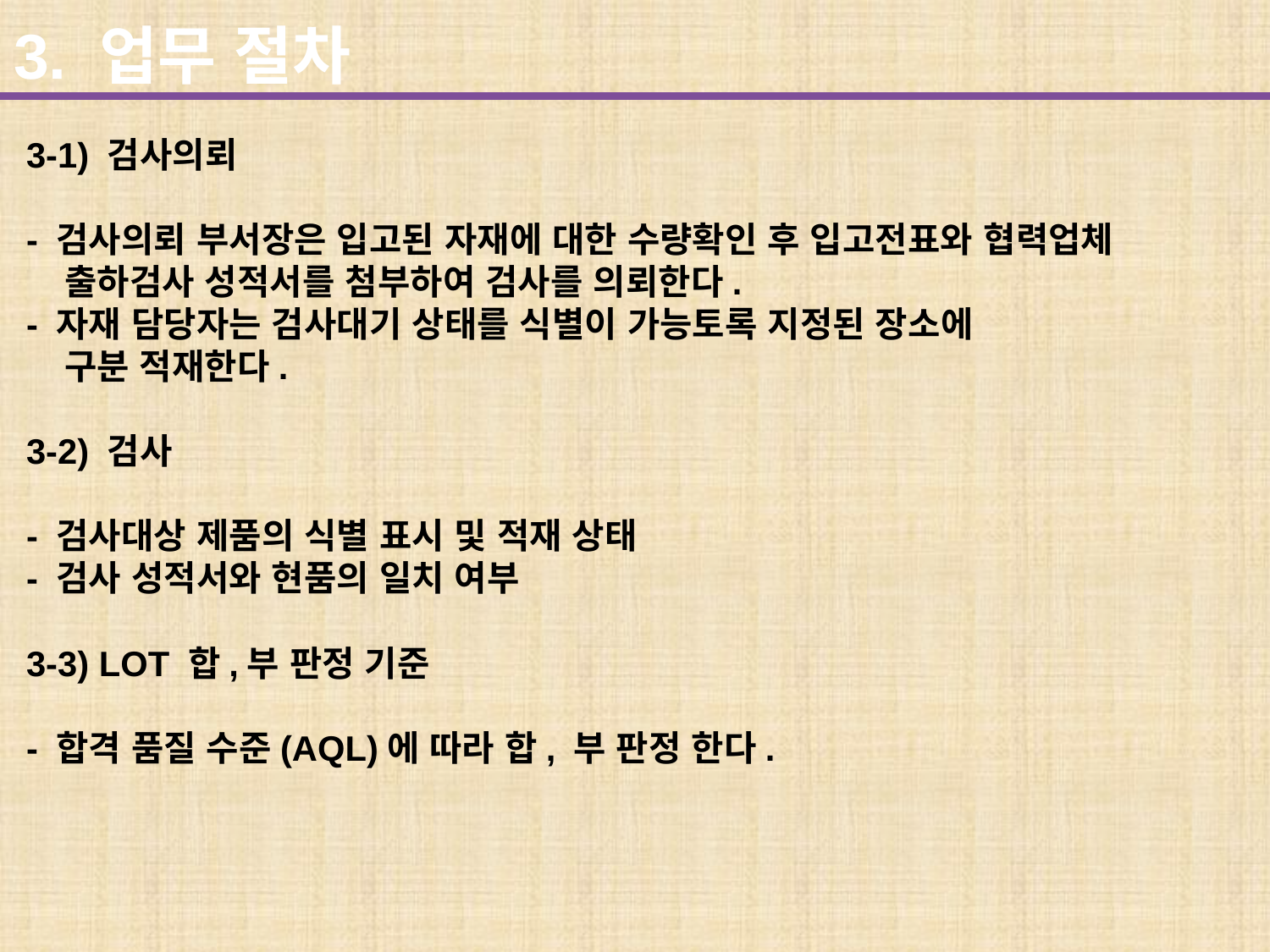

3. 업무 절차
3-1) 검사의뢰

- 검사의뢰 부서장은 입고된 자재에 대한 수량확인 후 입고전표와 협력업체
   출하검사 성적서를 첨부하여 검사를 의뢰한다.
- 자재 담당자는 검사대기 상태를 식별이 가능토록 지정된 장소에
   구분 적재한다.

3-2) 검사

- 검사대상 제품의 식별 표시 및 적재 상태
- 검사 성적서와 현품의 일치 여부

3-3) LOT 합,부 판정 기준

- 합격 품질 수준(AQL)에 따라 합, 부 판정 한다.